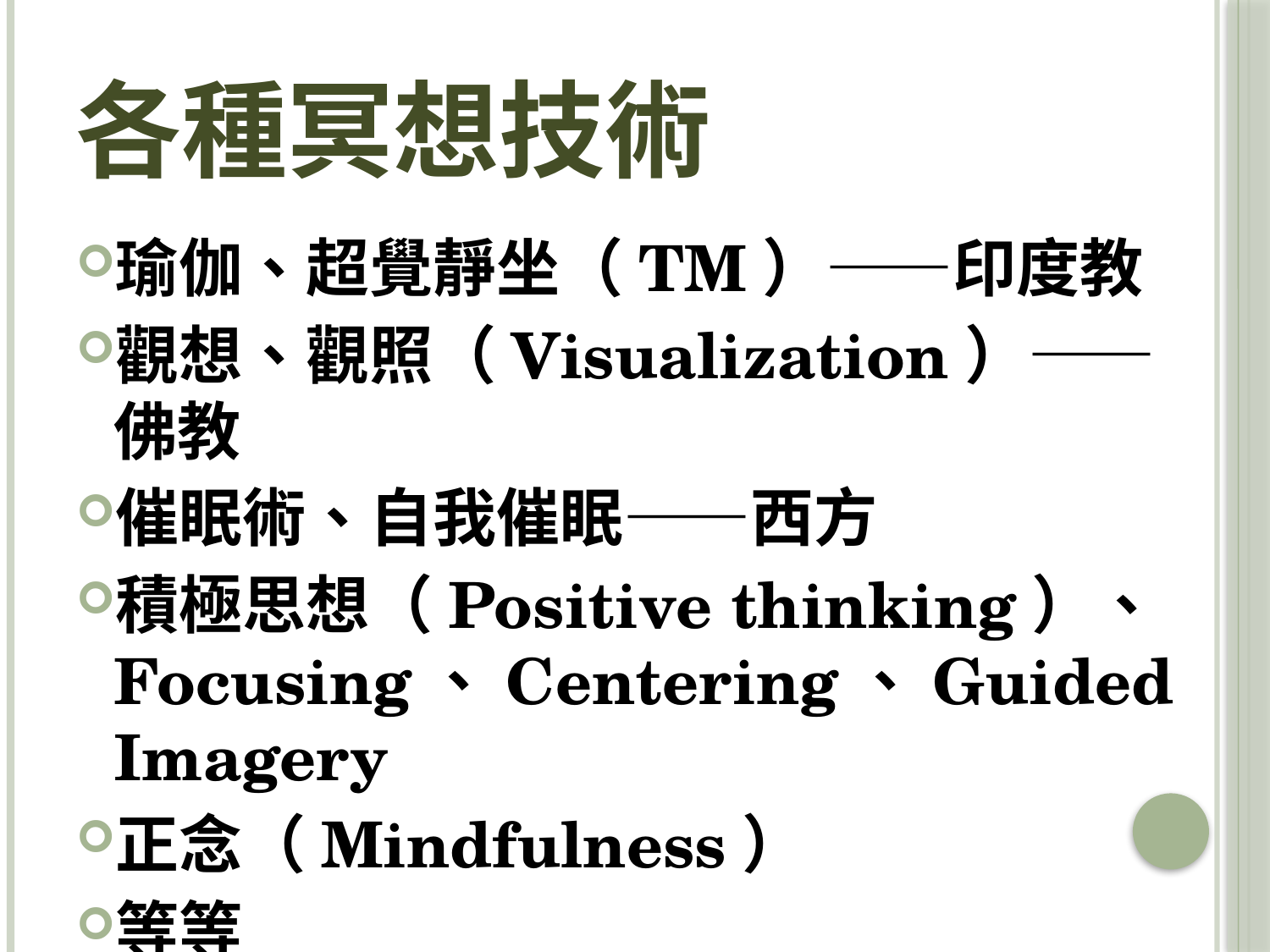

# 各種冥想技術
瑜伽、超覺靜坐（TM）——印度教
觀想、觀照（Visualization）——佛教
催眠術、自我催眠——西方
積極思想（Positive thinking）、Focusing、Centering、Guided Imagery
正念（Mindfulness）
等等